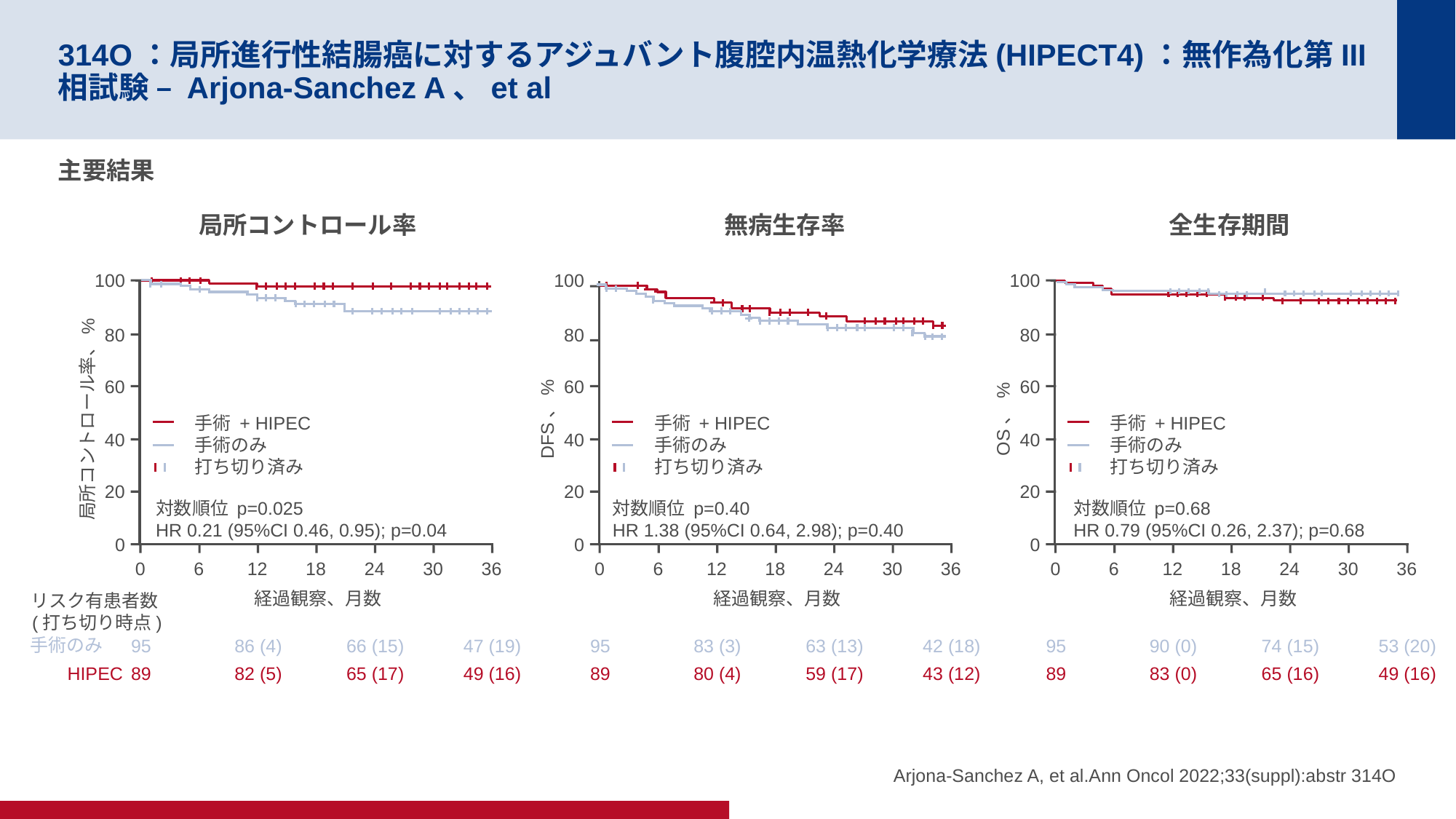

# 314O：局所進行性結腸癌に対するアジュバント腹腔内温熱化学療法(HIPECT4)：無作為化第III相試験 – Arjona-Sanchez A、et al
主要結果
局所コントロール率
無病生存率
全生存期間
100

80

60

局所コントロール率、%
手術 + HIPEC
手術のみ
打ち切り済み
40

20

対数順位 p=0.025
HR 0.21 (95%CI 0.46, 0.95); p=0.04
0

0
6
12
18
24
30
36
経過観察、月数
95
86 (4)
66 (15)
47 (19)
89
82 (5)
65 (17)
49 (16)
100
100

80
80

60
60

DFS、%
OS、 %
手術 + HIPEC
手術のみ
打ち切り済み
手術 + HIPEC
手術のみ
打ち切り済み
40
40

20
20

対数順位 p=0.40
HR 1.38 (95%CI 0.64, 2.98); p=0.40

対数順位 p=0.68
HR 0.79 (95%CI 0.26, 2.37); p=0.68
0
0

0
6
12
18
24
30
36
0
6
12
18
24
30
36
経過観察、月数
経過観察、月数
リスク有患者数
(打ち切り時点)
手術のみ
95
83 (3)
63 (13)
42 (18)
95
90 (0)
74 (15)
53 (20)
HIPEC
89
80 (4)
59 (17)
43 (12)
89
83 (0)
65 (16)
49 (16)
Arjona-Sanchez A, et al.Ann Oncol 2022;33(suppl):abstr 314O